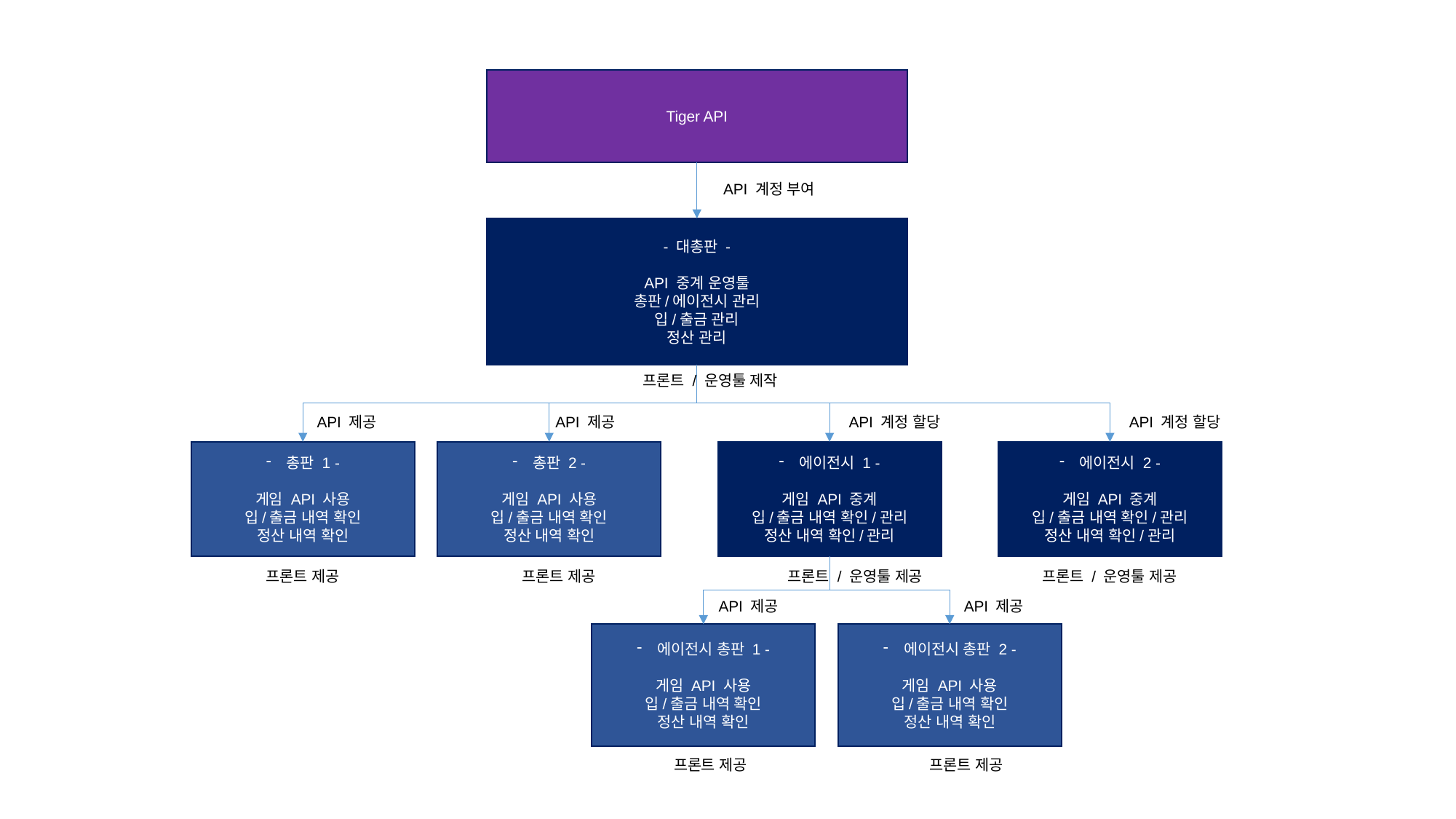

Tiger API
API 계정 부여
- 대총판 -

API 중계 운영툴
총판/에이전시 관리
입/출금 관리
정산 관리
프론트 / 운영툴 제작
API 제공
API 제공
API 계정 할당
API 계정 할당
총판 1 -
게임 API 사용
입/출금 내역 확인
정산 내역 확인
총판 2 -
게임 API 사용
입/출금 내역 확인
정산 내역 확인
에이전시 1 -
게임 API 중계
입/출금 내역 확인/관리
정산 내역 확인/관리
에이전시 2 -
게임 API 중계
입/출금 내역 확인/관리
정산 내역 확인/관리
프론트 제공
프론트 제공
프론트 / 운영툴 제공
프론트 / 운영툴 제공
API 제공
API 제공
에이전시 총판 1 -
게임 API 사용
입/출금 내역 확인
정산 내역 확인
에이전시 총판 2 -
게임 API 사용
입/출금 내역 확인
정산 내역 확인
프론트 제공
프론트 제공